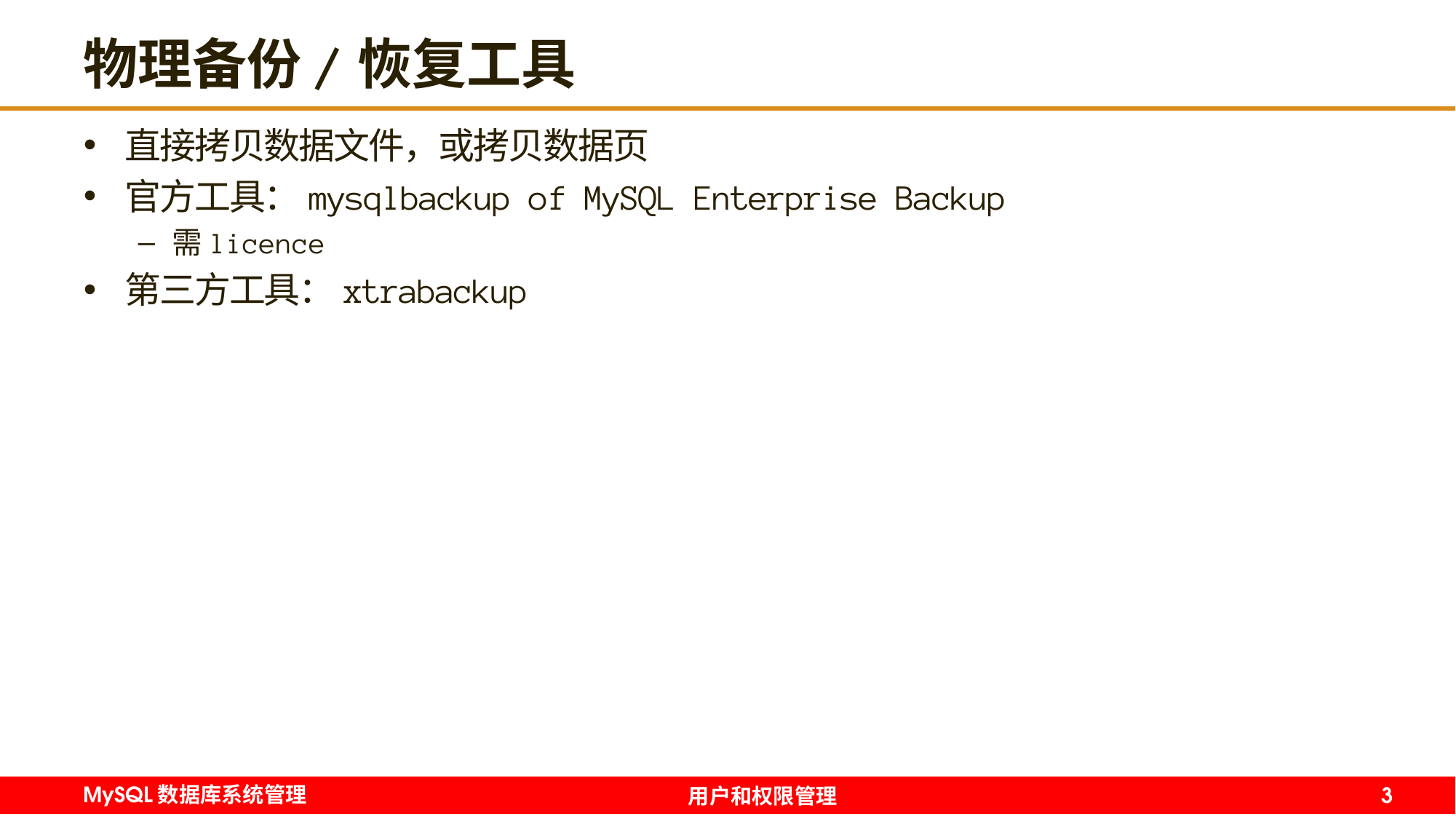

# 物理备份/恢复工具
直接拷贝数据文件，或拷贝数据页
官方工具：mysqlbackup of MySQL Enterprise Backup
需licence
第三方工具：xtrabackup